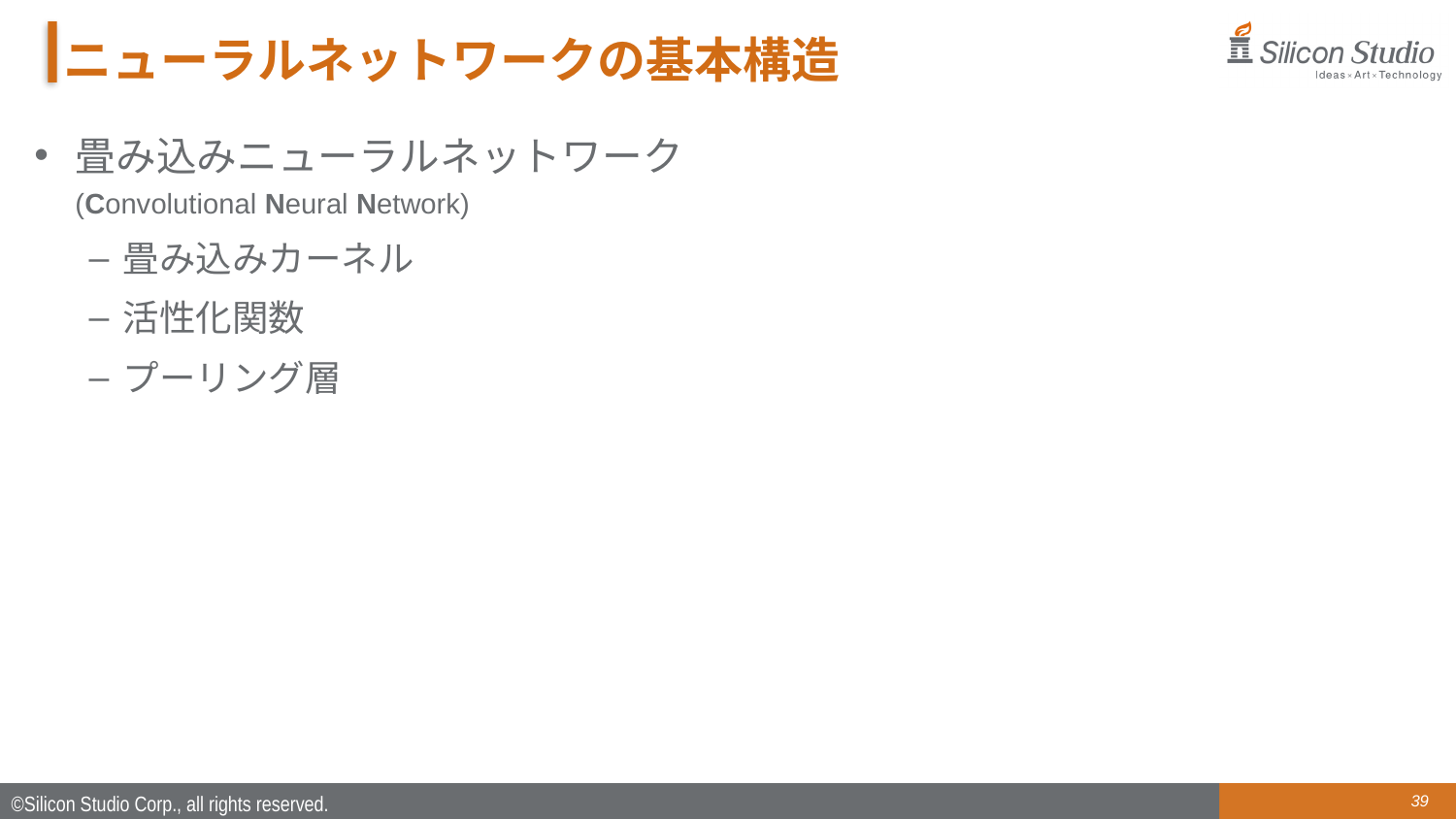

# ニューラルネットワークの基本構造
畳み込みニューラルネットワーク(Convolutional Neural Network)
畳み込みカーネル
活性化関数
プーリング層